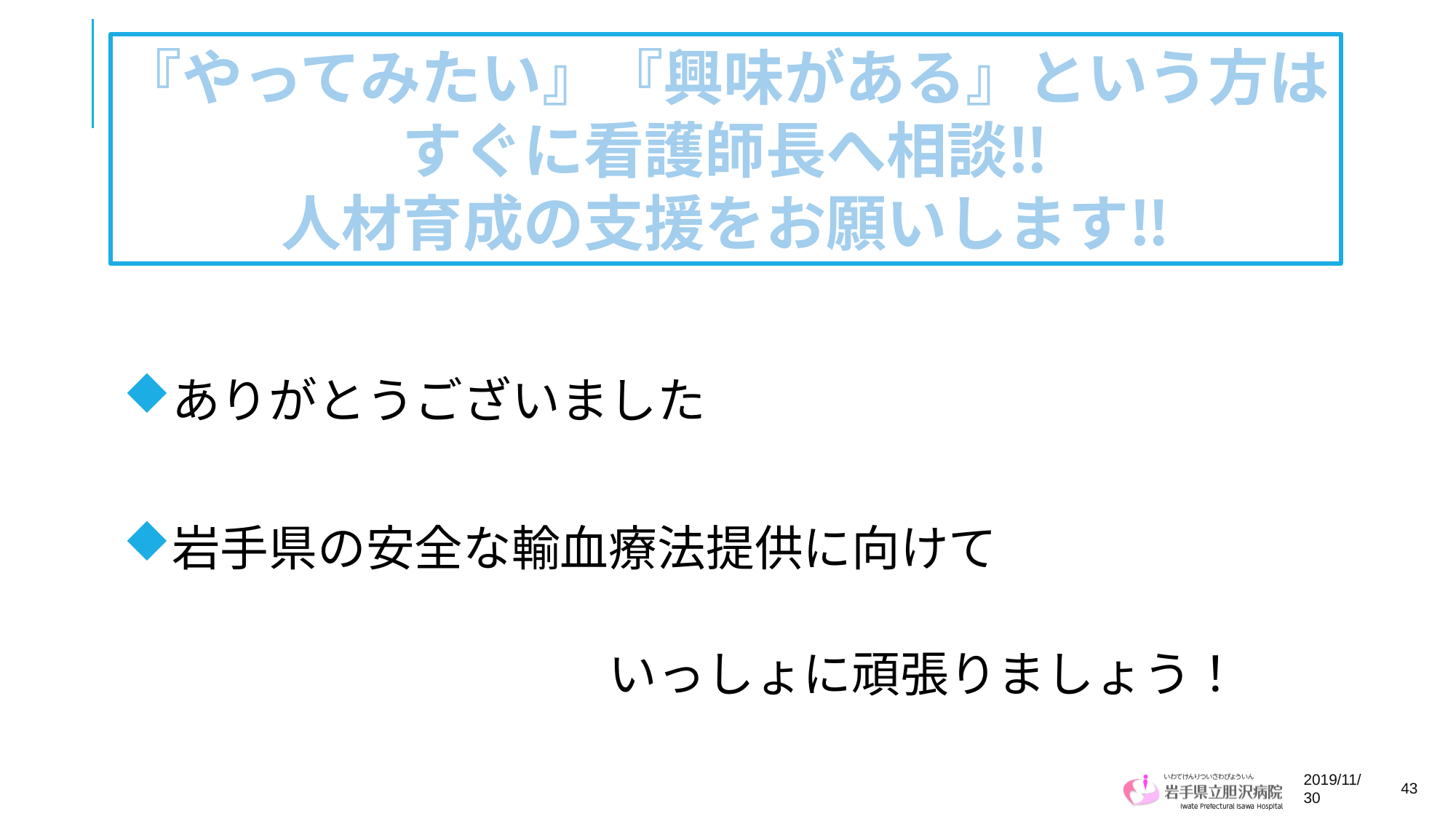

『やってみたい』『興味がある』という方は
すぐに看護師長へ相談‼
人材育成の支援をお願いします‼

ありがとうございました

岩手県の安全な輸血療法提供に向けて
　　　　　　　　　　いっしょに頑張りましょう！
2019/11/30
43